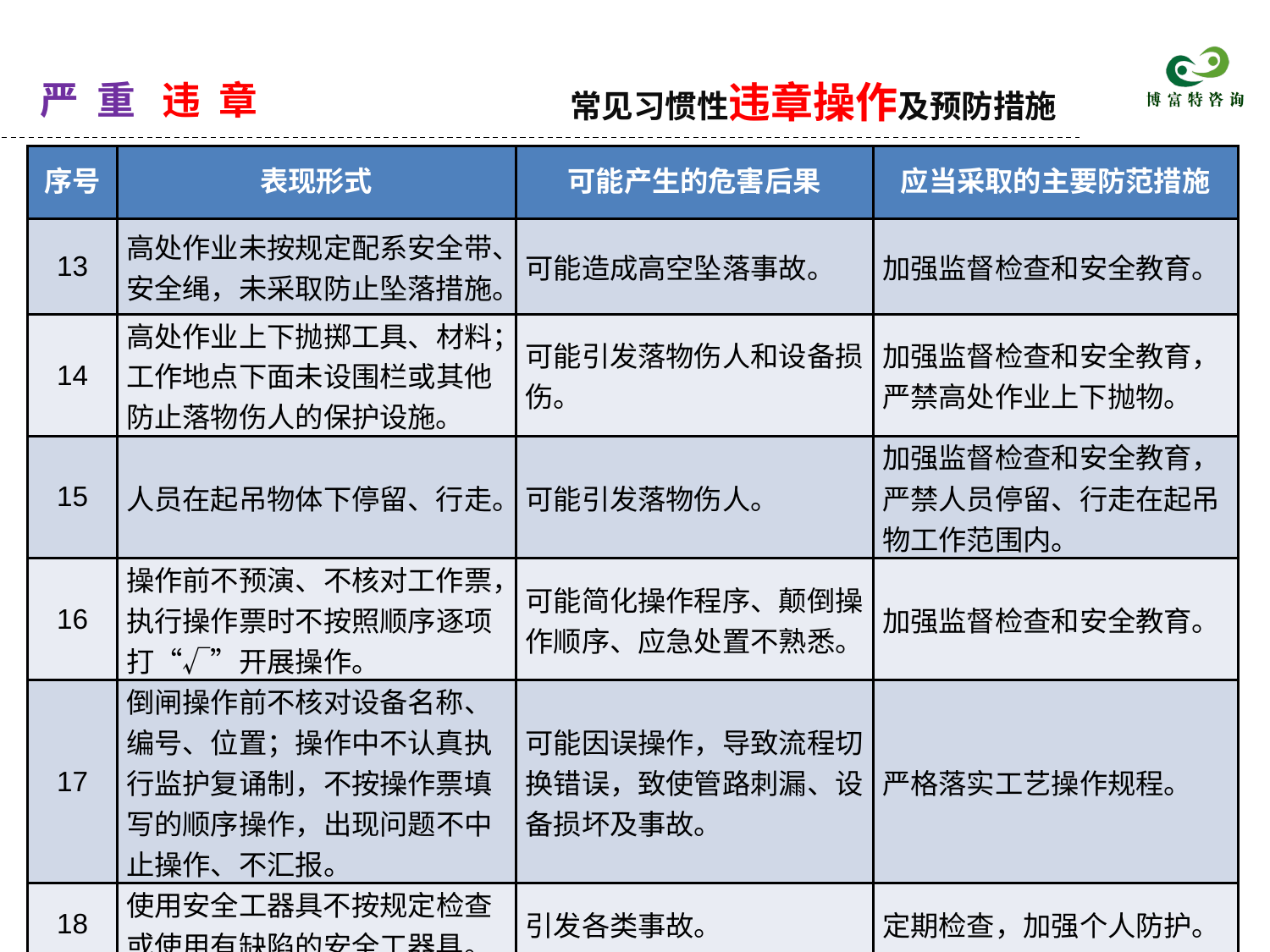

严  重   违  章
| 序号 | 表现形式 | 可能产生的危害后果 | 应当采取的主要防范措施 |
| --- | --- | --- | --- |
| 13 | 高处作业未按规定配系安全带、安全绳，未采取防止坠落措施。 | 可能造成高空坠落事故。 | 加强监督检查和安全教育。 |
| 14 | 高处作业上下抛掷工具、材料；工作地点下面未设围栏或其他防止落物伤人的保护设施。 | 可能引发落物伤人和设备损伤。 | 加强监督检查和安全教育，严禁高处作业上下抛物。 |
| 15 | 人员在起吊物体下停留、行走。 | 可能引发落物伤人。 | 加强监督检查和安全教育，严禁人员停留、行走在起吊物工作范围内。 |
| 16 | 操作前不预演、不核对工作票，执行操作票时不按照顺序逐项打“√”开展操作。 | 可能简化操作程序、颠倒操作顺序、应急处置不熟悉。 | 加强监督检查和安全教育。 |
| 17 | 倒闸操作前不核对设备名称、编号、位置；操作中不认真执行监护复诵制，不按操作票填写的顺序操作，出现问题不中止操作、不汇报。 | 可能因误操作，导致流程切换错误，致使管路刺漏、设备损坏及事故。 | 严格落实工艺操作规程。 |
| 18 | 使用安全工器具不按规定检查或使用有缺陷的安全工器具。 | 引发各类事故。 | 定期检查，加强个人防护。 |
| 19 | 擅自移动、更改安全设施。 | 引发各类事故。 | 严格落实制度，定期检查。 |